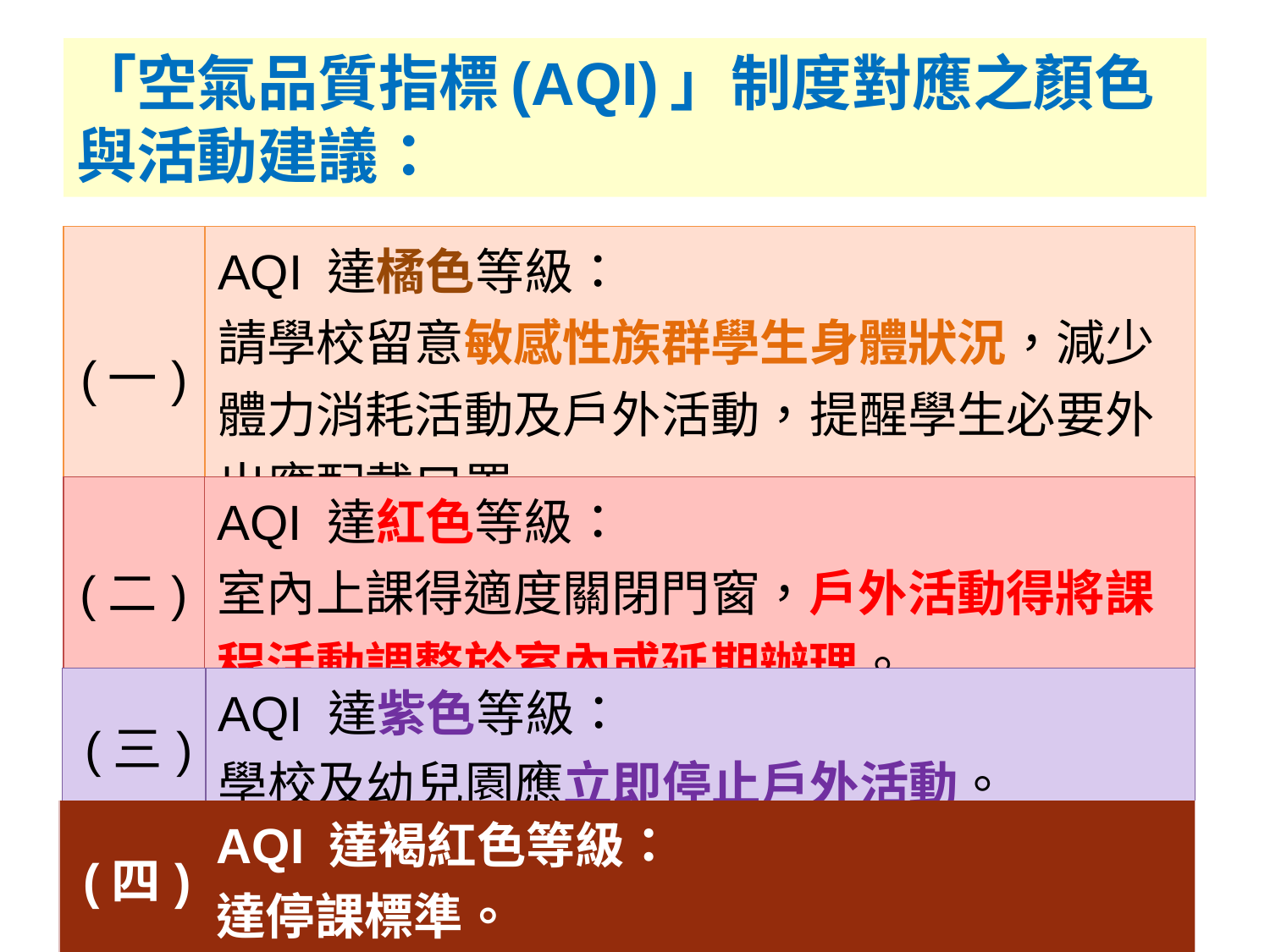

# 「空氣品質指標(AQI)」制度對應之顏色與活動建議：
| (一) | AQI 達橘色等級： 請學校留意敏感性族群學生身體狀況，減少體力消耗活動及戶外活動，提醒學生必要外出應配戴口罩。 |
| --- | --- |
| (二) | AQI 達紅色等級： 室內上課得適度關閉門窗，戶外活動得將課程活動調整於室內或延期辦理。 |
| --- | --- |
|  |
| --- |
| (三) | AQI 達紫色等級： 學校及幼兒園應立即停止戶外活動。 |
| --- | --- |
| (四) | AQI 達褐紅色等級： 達停課標準。 |
| --- | --- |